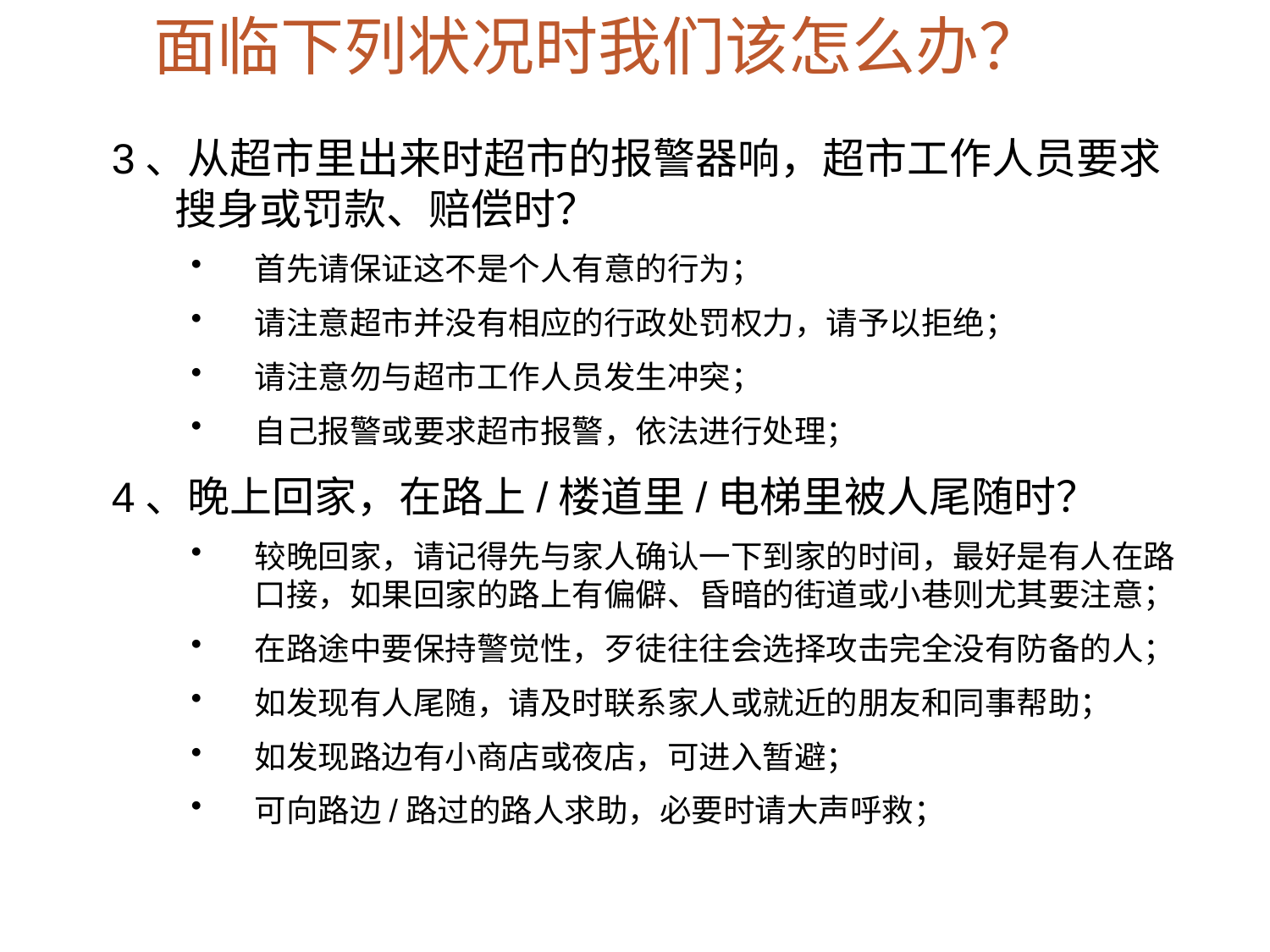

面临下列状况时我们该怎么办？
3、从超市里出来时超市的报警器响，超市工作人员要求搜身或罚款、赔偿时？
首先请保证这不是个人有意的行为；
请注意超市并没有相应的行政处罚权力，请予以拒绝；
请注意勿与超市工作人员发生冲突；
自己报警或要求超市报警，依法进行处理；
4、晚上回家，在路上/楼道里/电梯里被人尾随时？
较晚回家，请记得先与家人确认一下到家的时间，最好是有人在路口接，如果回家的路上有偏僻、昏暗的街道或小巷则尤其要注意；
在路途中要保持警觉性，歹徒往往会选择攻击完全没有防备的人；
如发现有人尾随，请及时联系家人或就近的朋友和同事帮助；
如发现路边有小商店或夜店，可进入暂避；
可向路边/路过的路人求助，必要时请大声呼救；